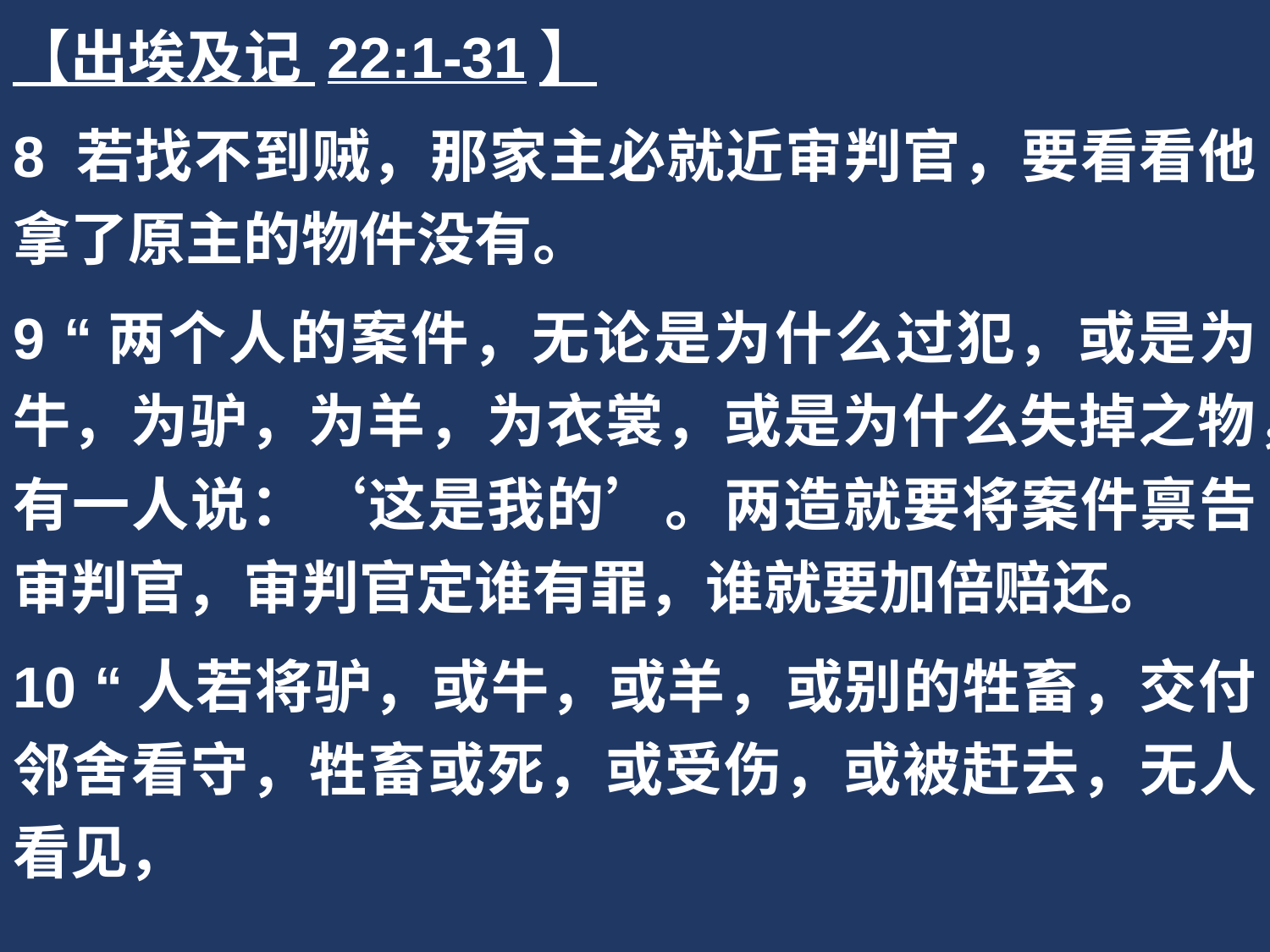

【出埃及记 22:1-31】
8 若找不到贼，那家主必就近审判官，要看看他拿了原主的物件没有。
9 “两个人的案件，无论是为什么过犯，或是为牛，为驴，为羊，为衣裳，或是为什么失掉之物，有一人说：‘这是我的’。两造就要将案件禀告审判官，审判官定谁有罪，谁就要加倍赔还。
10 “人若将驴，或牛，或羊，或别的牲畜，交付邻舍看守，牲畜或死，或受伤，或被赶去，无人看见，